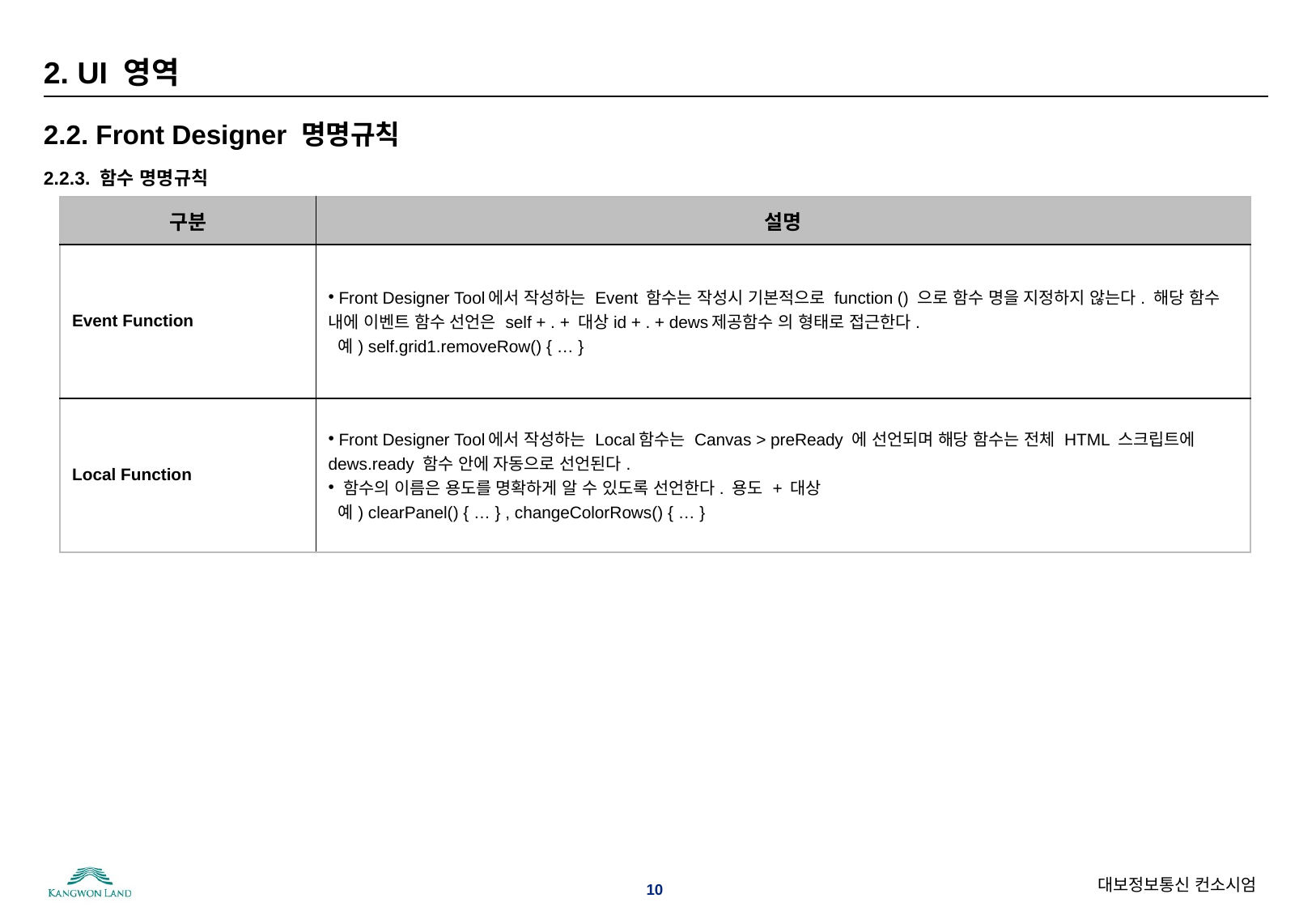

# 2. UI 영역
2.2. Front Designer 명명규칙
2.2.3. 함수 명명규칙
| 구분 | 설명 |
| --- | --- |
| Event Function | Front Designer Tool에서 작성하는 Event 함수는 작성시 기본적으로 function () 으로 함수 명을 지정하지 않는다. 해당 함수 내에 이벤트 함수 선언은 self + . + 대상id + . + dews제공함수 의 형태로 접근한다. 예) self.grid1.removeRow() { … } |
| Local Function | Front Designer Tool에서 작성하는 Local함수는 Canvas > preReady 에 선언되며 해당 함수는 전체 HTML 스크립트에 dews.ready 함수 안에 자동으로 선언된다. 함수의 이름은 용도를 명확하게 알 수 있도록 선언한다. 용도 + 대상 예) clearPanel() { … } , changeColorRows() { … } |
10